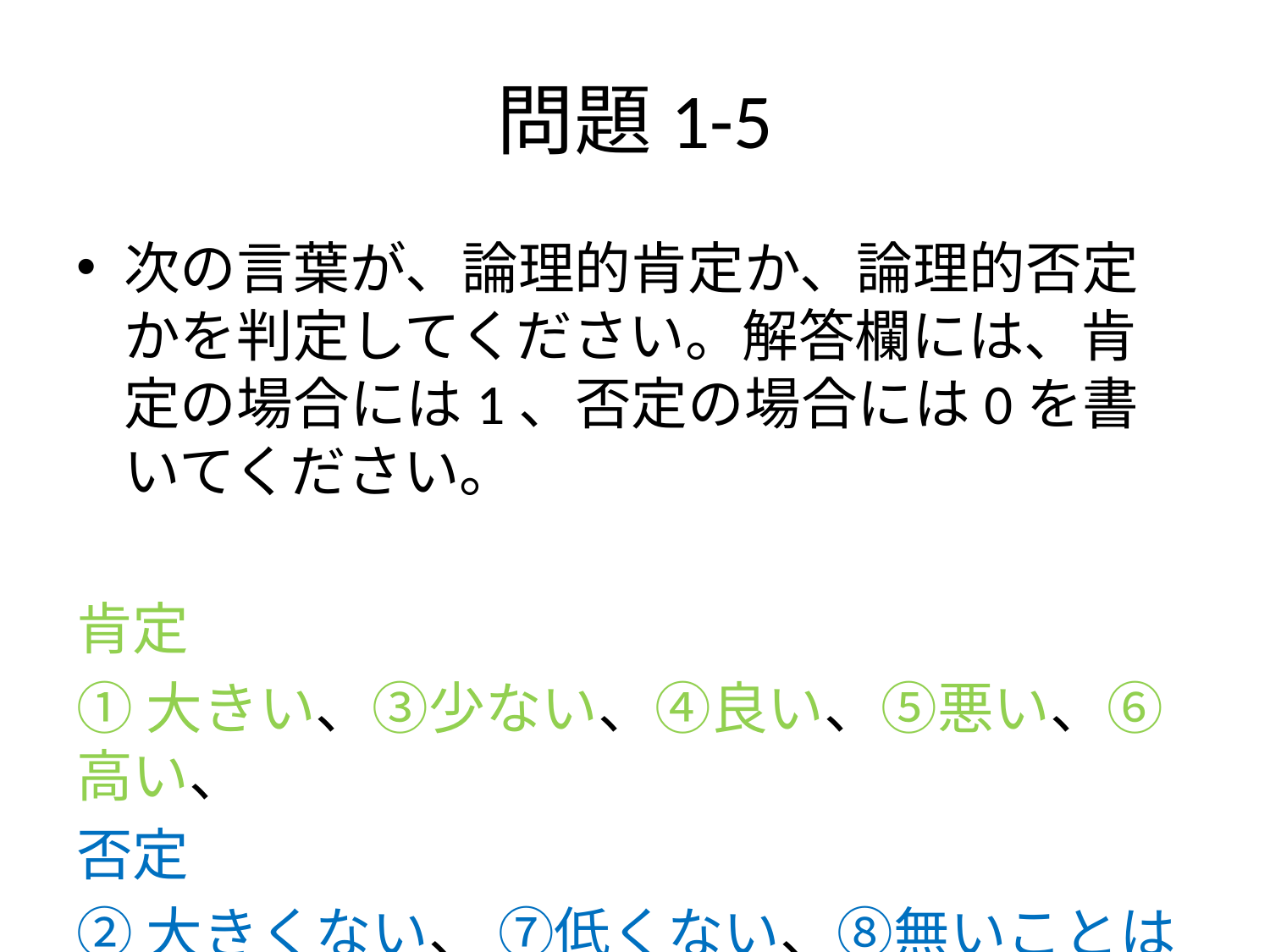

# 問題1-5
次の言葉が、論理的肯定か、論理的否定かを判定してください。解答欄には、肯定の場合には1、否定の場合には0を書いてください。

肯定
①大きい、③少ない、④良い、⑤悪い、⑥高い、
否定
②大きくない、 ⑦低くない、⑧無いことはない